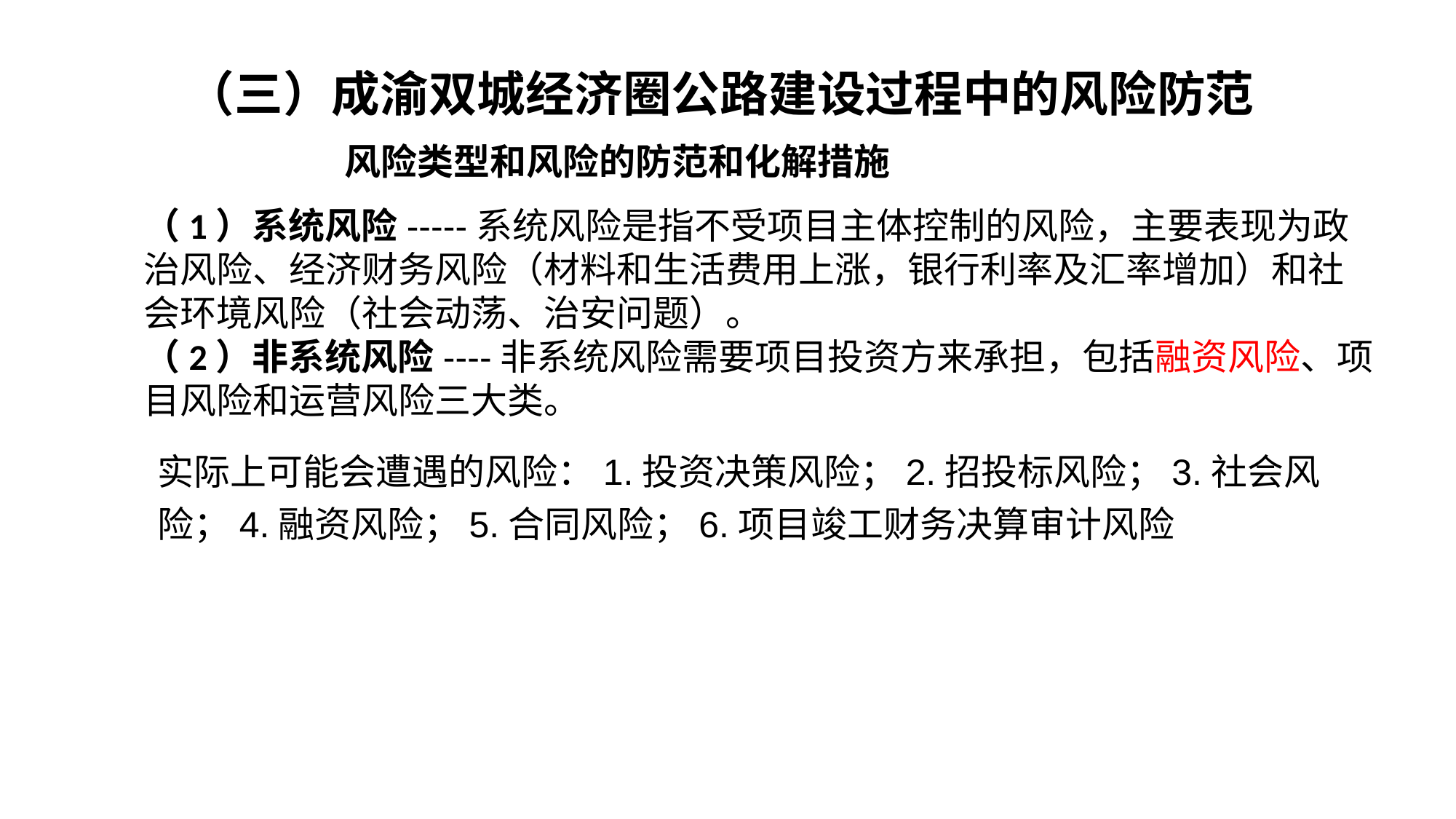

# （三）成渝双城经济圈公路建设过程中的风险防范
风险类型和风险的防范和化解措施
（1）系统风险-----系统风险是指不受项目主体控制的风险，主要表现为政治风险、经济财务风险（材料和生活费用上涨，银行利率及汇率增加）和社会环境风险（社会动荡、治安问题）。
（2）非系统风险----非系统风险需要项目投资方来承担，包括融资风险、项目风险和运营风险三大类。
实际上可能会遭遇的风险：1.投资决策风险；2.招投标风险；3.社会风险；4.融资风险；5.合同风险；6.项目竣工财务决算审计风险